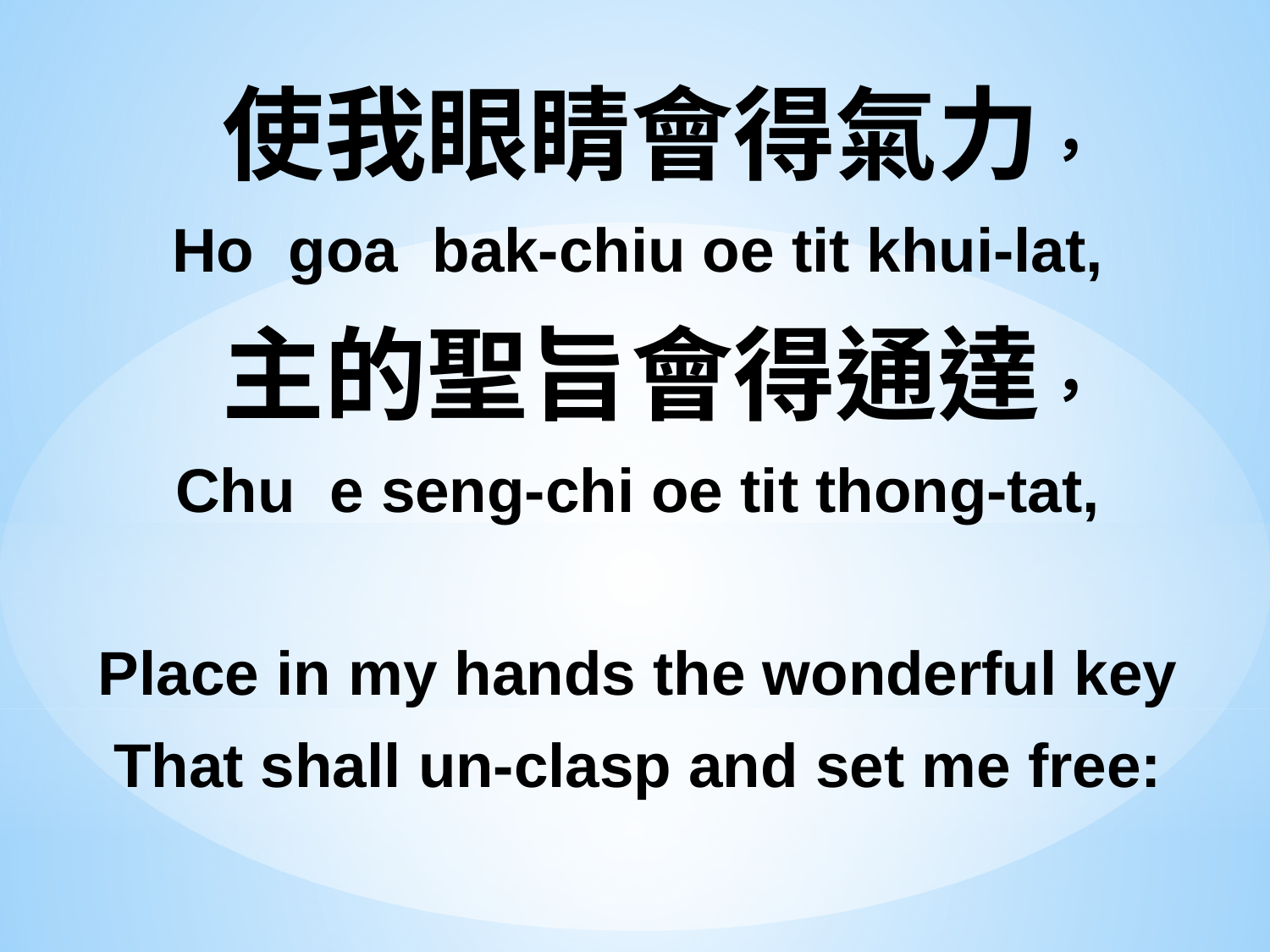

使我眼睛會得氣力，
Ho  goa  bak-chiu oe tit khui-lat,
 主的聖旨會得通達，
Chu  e seng-chi oe tit thong-tat,

Place in my hands the wonderful key
That shall un-clasp and set me free: